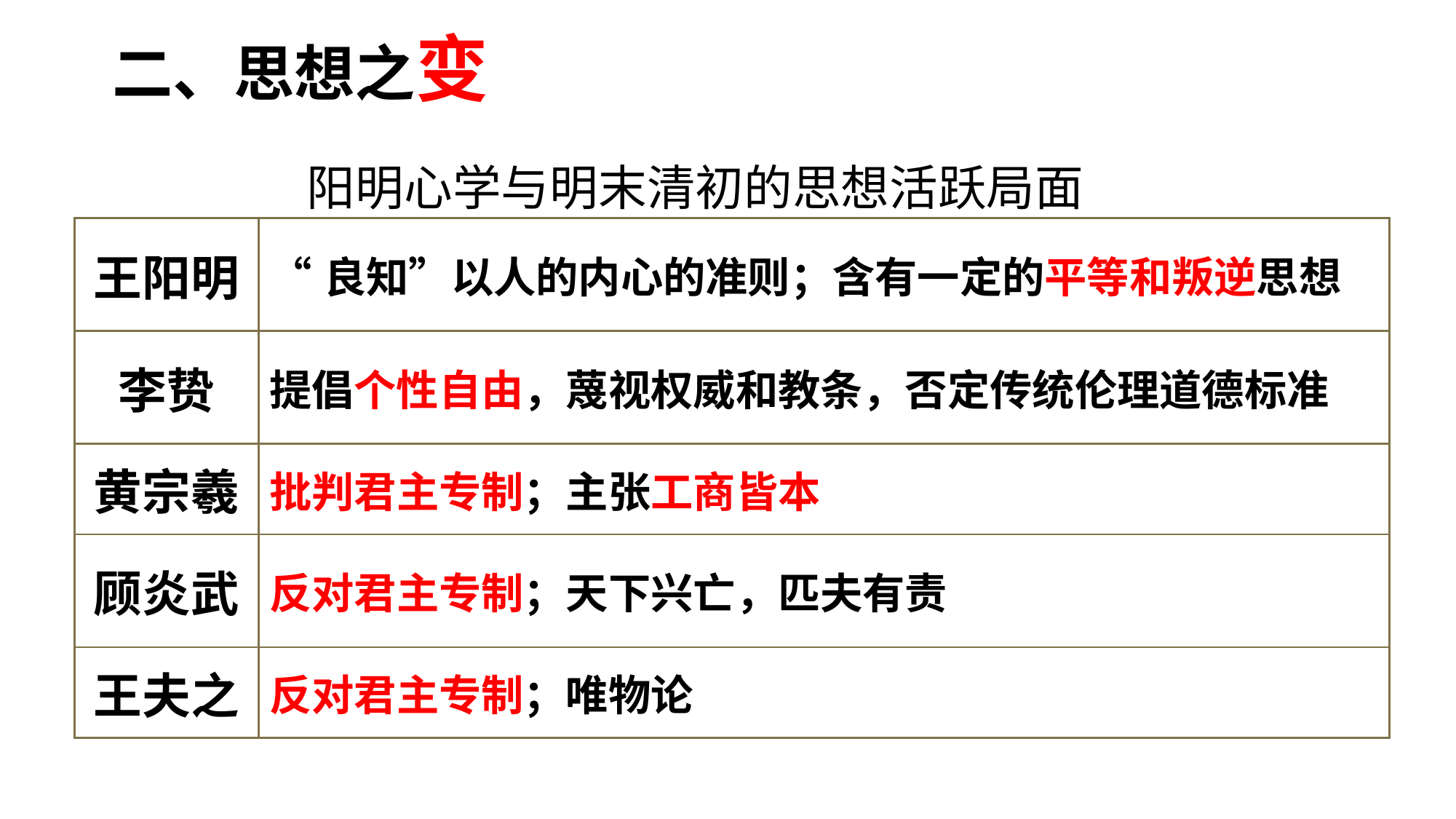

二、思想之变
阳明心学与明末清初的思想活跃局面
| 王阳明 | “良知”以人的内心的准则；含有一定的平等和叛逆思想 |
| --- | --- |
| 李贽 | 提倡个性自由，蔑视权威和教条，否定传统伦理道德标准 |
| 黄宗羲 | 批判君主专制；主张工商皆本 |
| 顾炎武 | 反对君主专制；天下兴亡，匹夫有责 |
| 王夫之 | 反对君主专制；唯物论 |